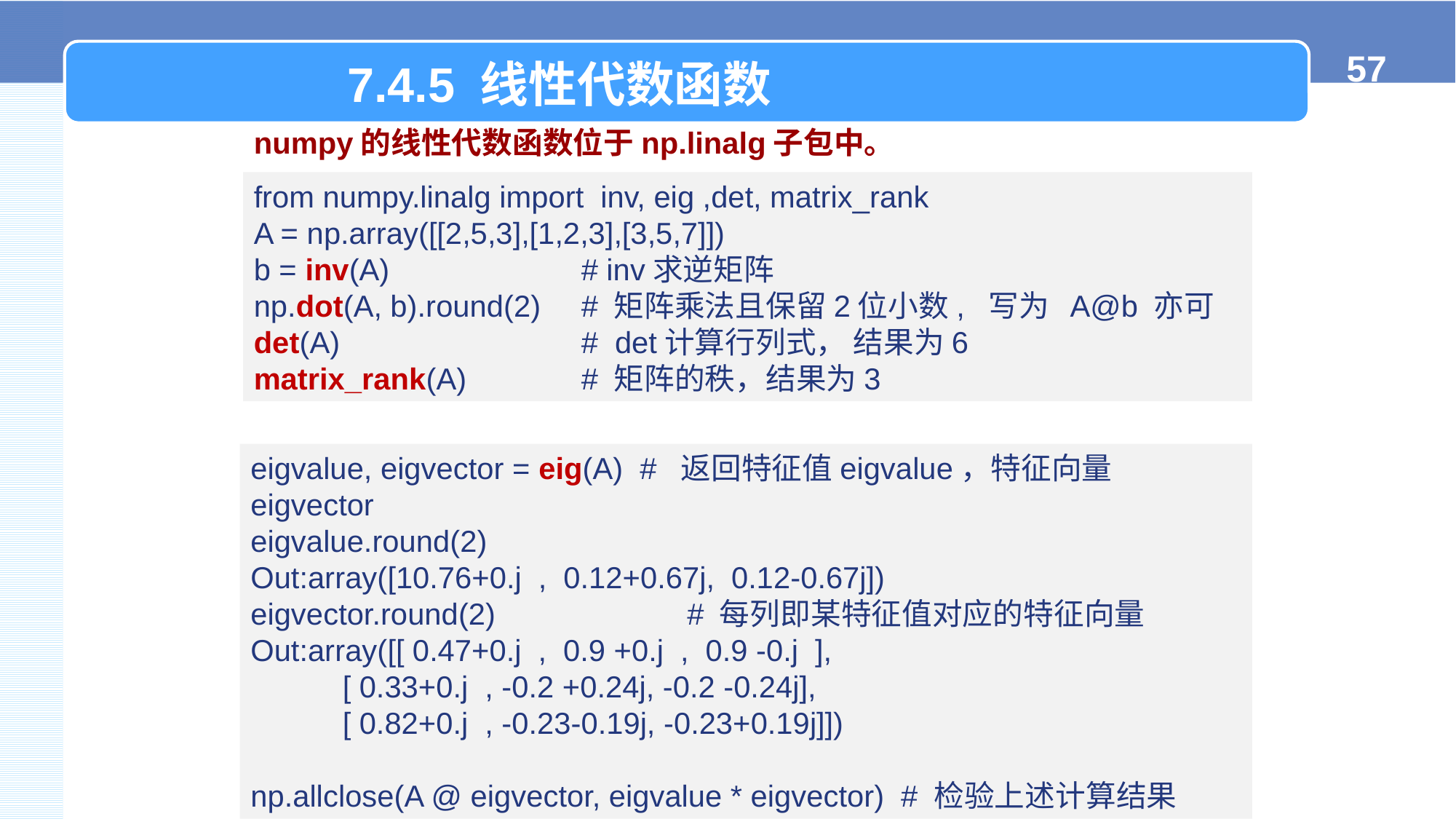

7.4.5 线性代数函数
numpy的线性代数函数位于np.linalg子包中。
from numpy.linalg import  inv, eig ,det, matrix_rank
A = np.array([[2,5,3],[1,2,3],[3,5,7]])
b = inv(A)                 	# inv求逆矩阵
np.dot(A, b).round(2)   	# 矩阵乘法且保留2位小数,  写为  A@b 亦可
det(A)                    	#  det计算行列式， 结果为6
matrix_rank(A)      	# 矩阵的秩，结果为3
eigvalue, eigvector = eig(A)  #  返回特征值eigvalue，特征向量eigvector
eigvalue.round(2)
Out:array([10.76+0.j  ,  0.12+0.67j,  0.12-0.67j])
eigvector.round(2)    		# 每列即某特征值对应的特征向量
Out:array([[ 0.47+0.j  ,  0.9 +0.j  ,  0.9 -0.j  ],
           [ 0.33+0.j  , -0.2 +0.24j, -0.2 -0.24j],
           [ 0.82+0.j  , -0.23-0.19j, -0.23+0.19j]])

np.allclose(A @ eigvector, eigvalue * eigvector)  # 检验上述计算结果